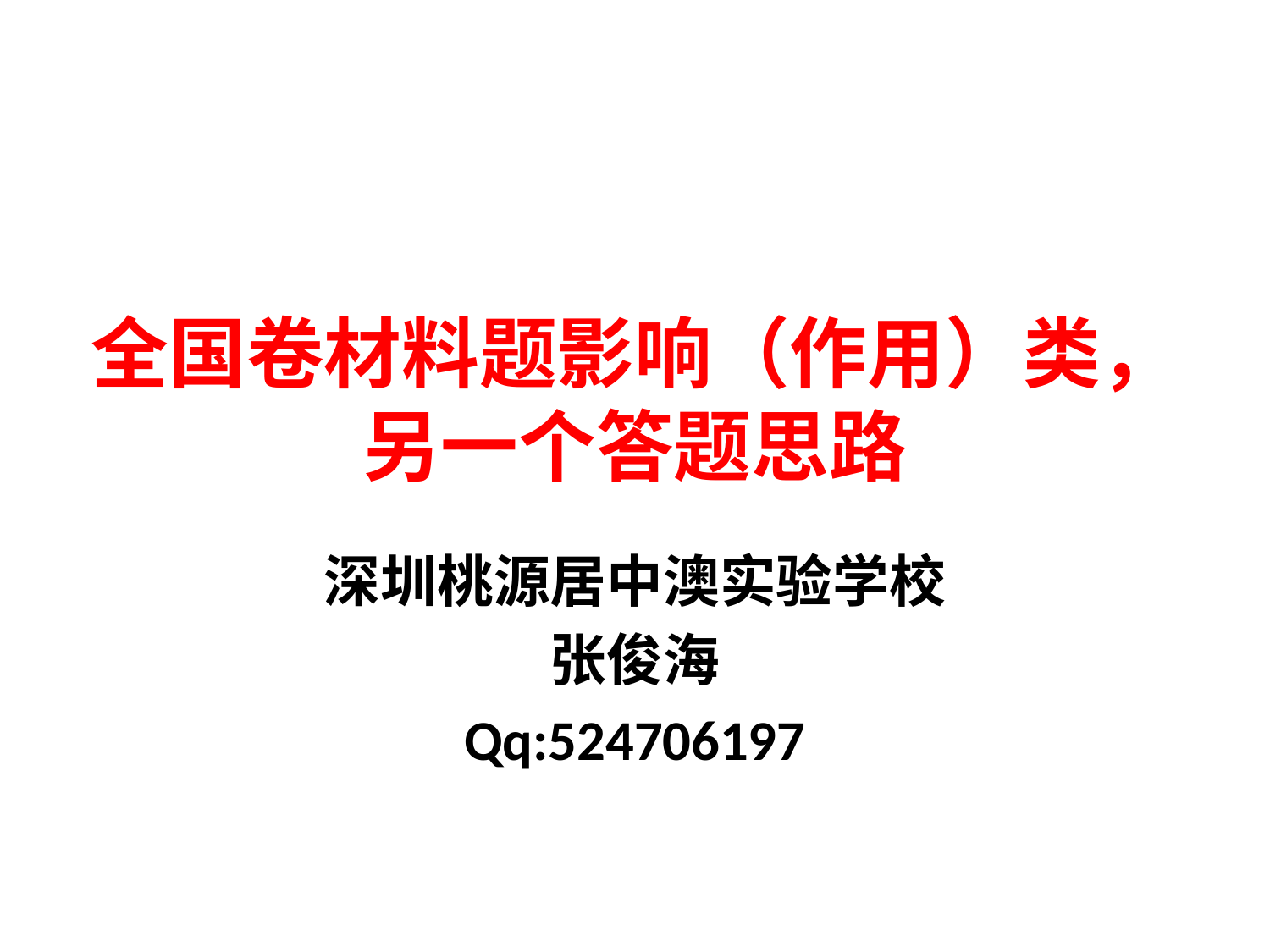

# 全国卷材料题影响（作用）类， 另一个答题思路
深圳桃源居中澳实验学校
张俊海
Qq:524706197